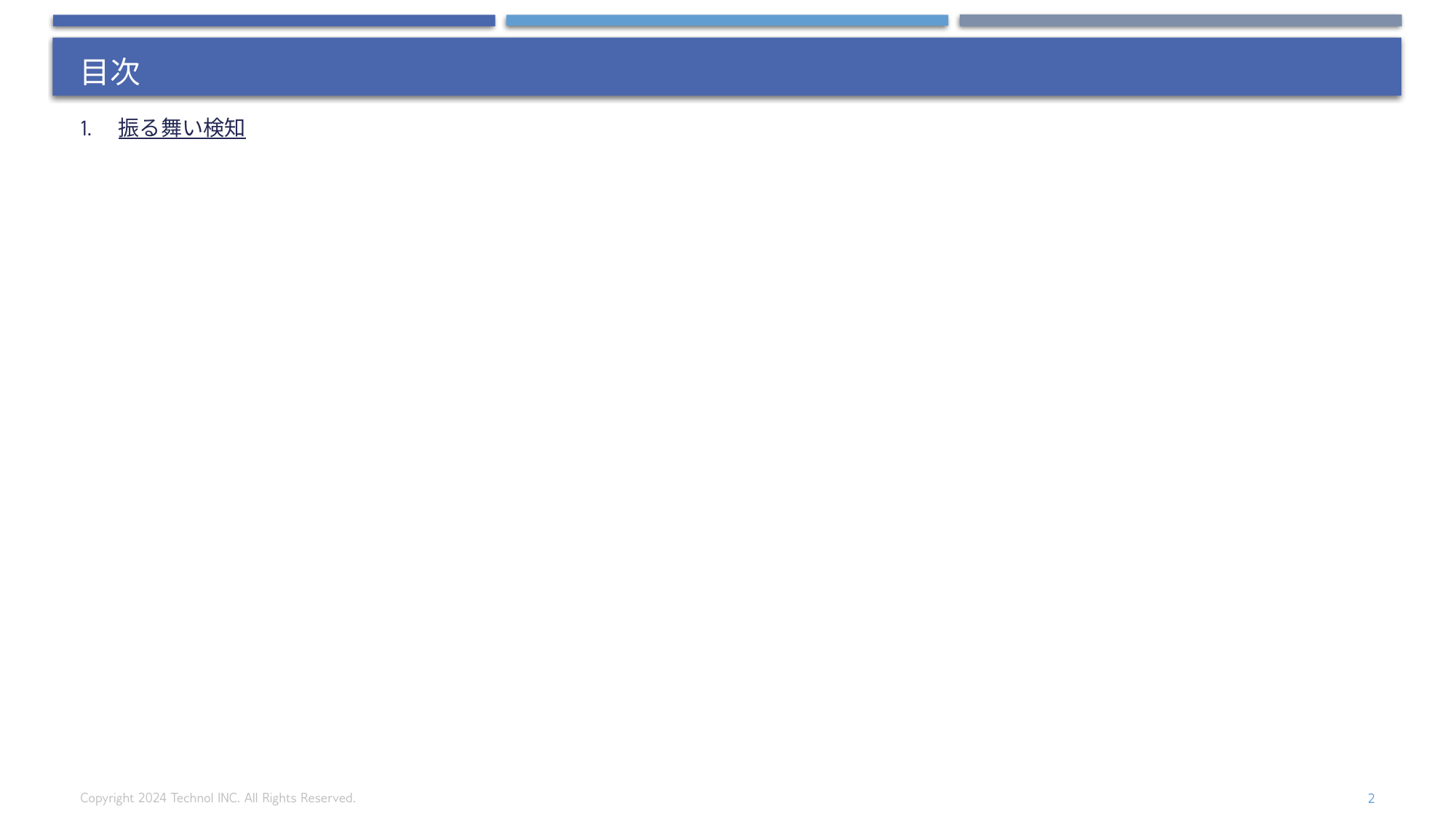

# 目次
1.　振る舞い検知
Copyright 2024 Technol INC. All Rights Reserved.
2